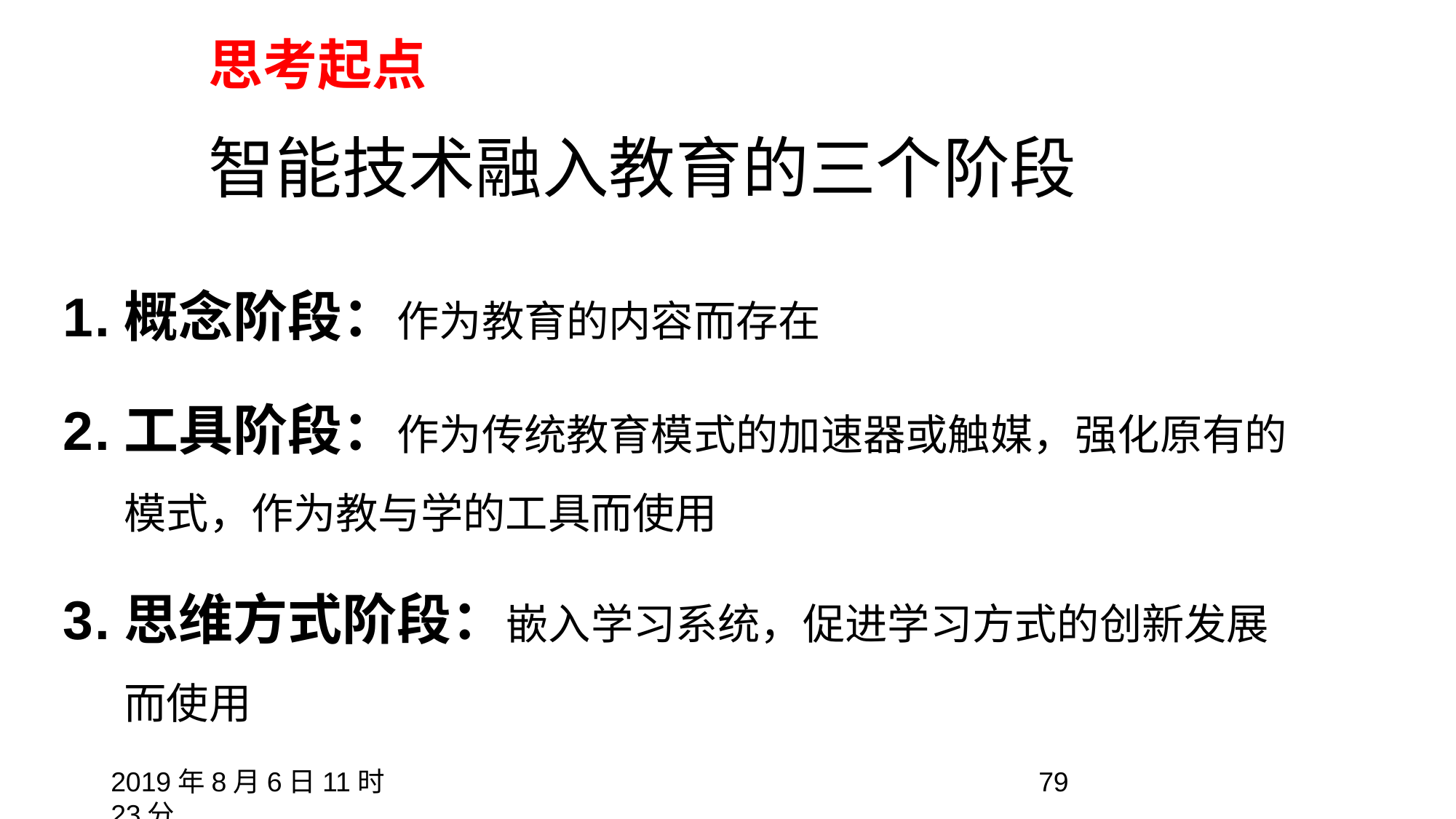

思考起点

# 智能技术融入教育的三个阶段
概念阶段：作为教育的内容而存在
工具阶段：作为传统教育模式的加速器或触媒，强化原有的模式，作为教与学的工具而使用
思维方式阶段：嵌入学习系统，促进学习方式的创新发展而使用
2019年8月6日11时23分

79